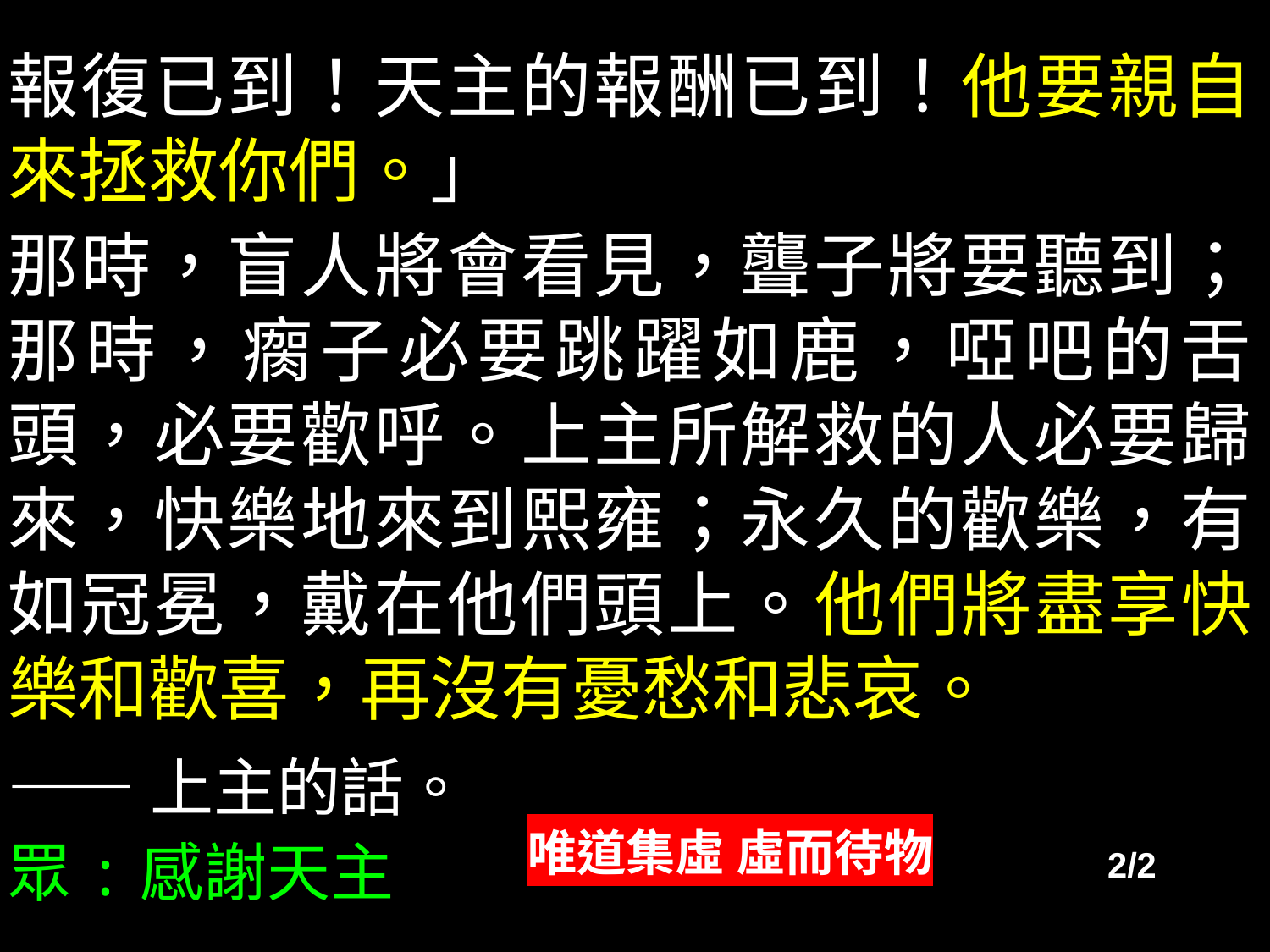

報復已到！天主的報酬已到！他要親自來拯救你們。」
那時，盲人將會看見，聾子將要聽到；那時，瘸子必要跳躍如鹿，啞吧的舌頭，必要歡呼。上主所解救的人必要歸來，快樂地來到熙雍；永久的歡樂，有如冠冕，戴在他們頭上。他們將盡享快樂和歡喜，再沒有憂愁和悲哀。
——上主的話。
眾:感謝天主

唯道集虛 虛而待物
2/2